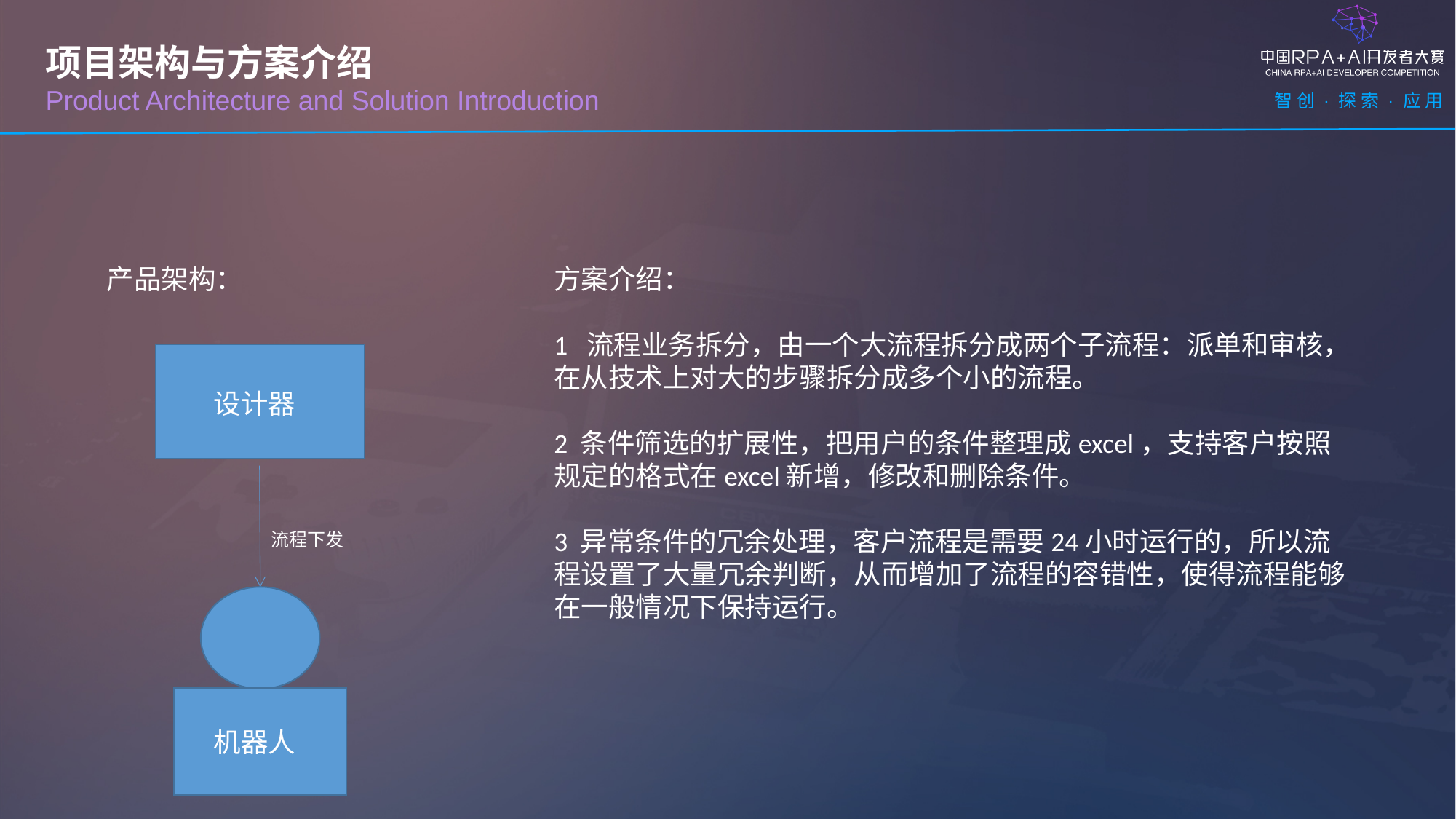

项目架构与方案介绍
Product Architecture and Solution Introduction

产品架构：

方案介绍：

1  流程业务拆分，由一个大流程拆分成两个子流程：派单和审核，在从技术上对大的步骤拆分成多个小的流程。

2 条件筛选的扩展性，把用户的条件整理成excel，支持客户按照规定的格式在excel新增，修改和删除条件。

3 异常条件的冗余处理，客户流程是需要24小时运行的，所以流程设置了大量冗余判断，从而增加了流程的容错性，使得流程能够在一般情况下保持运行。

设计器

机器人
流程下发